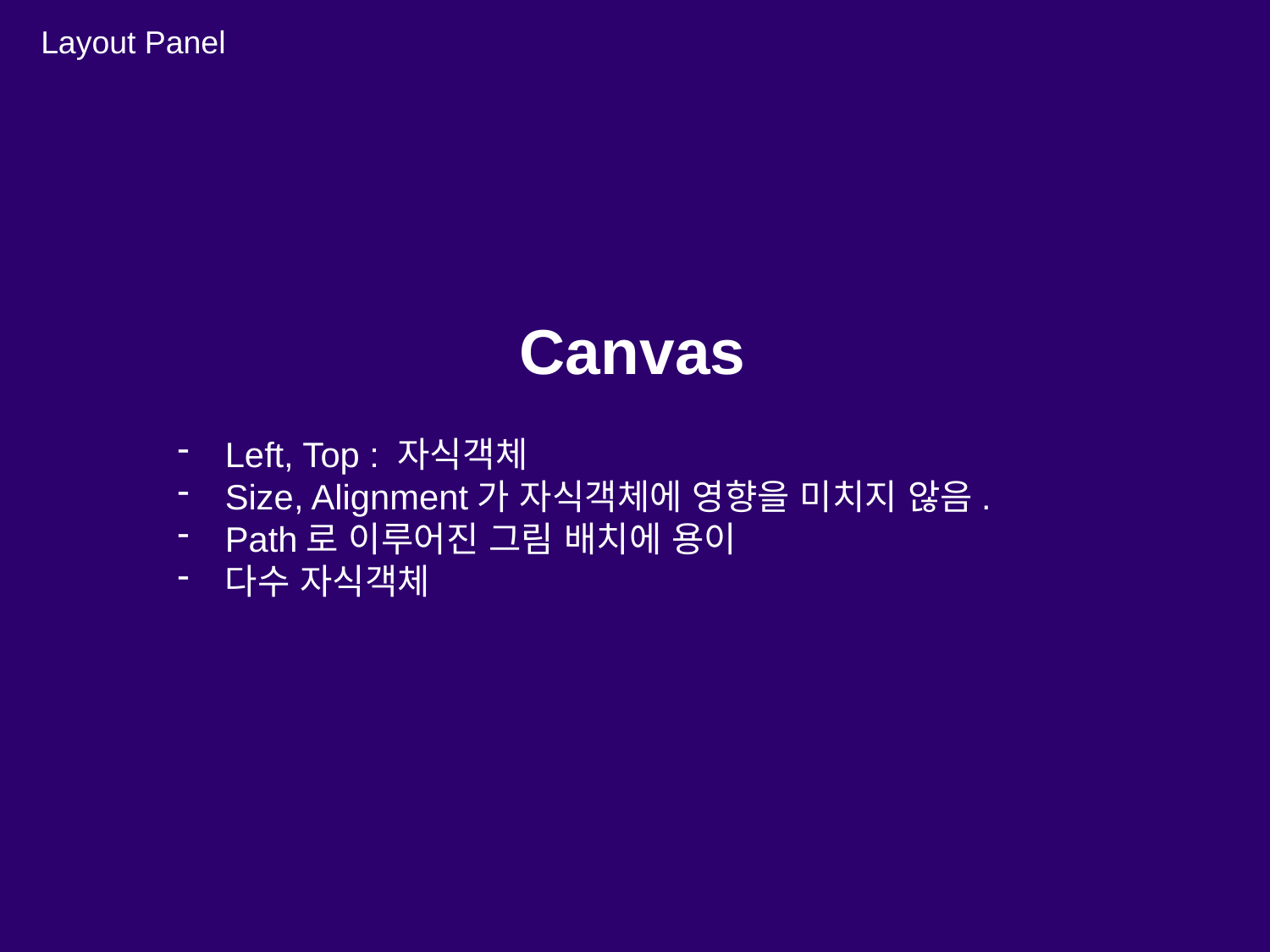

Layout Panel
Canvas
Left, Top : 자식객체
Size, Alignment가 자식객체에 영향을 미치지 않음.
Path로 이루어진 그림 배치에 용이
다수 자식객체